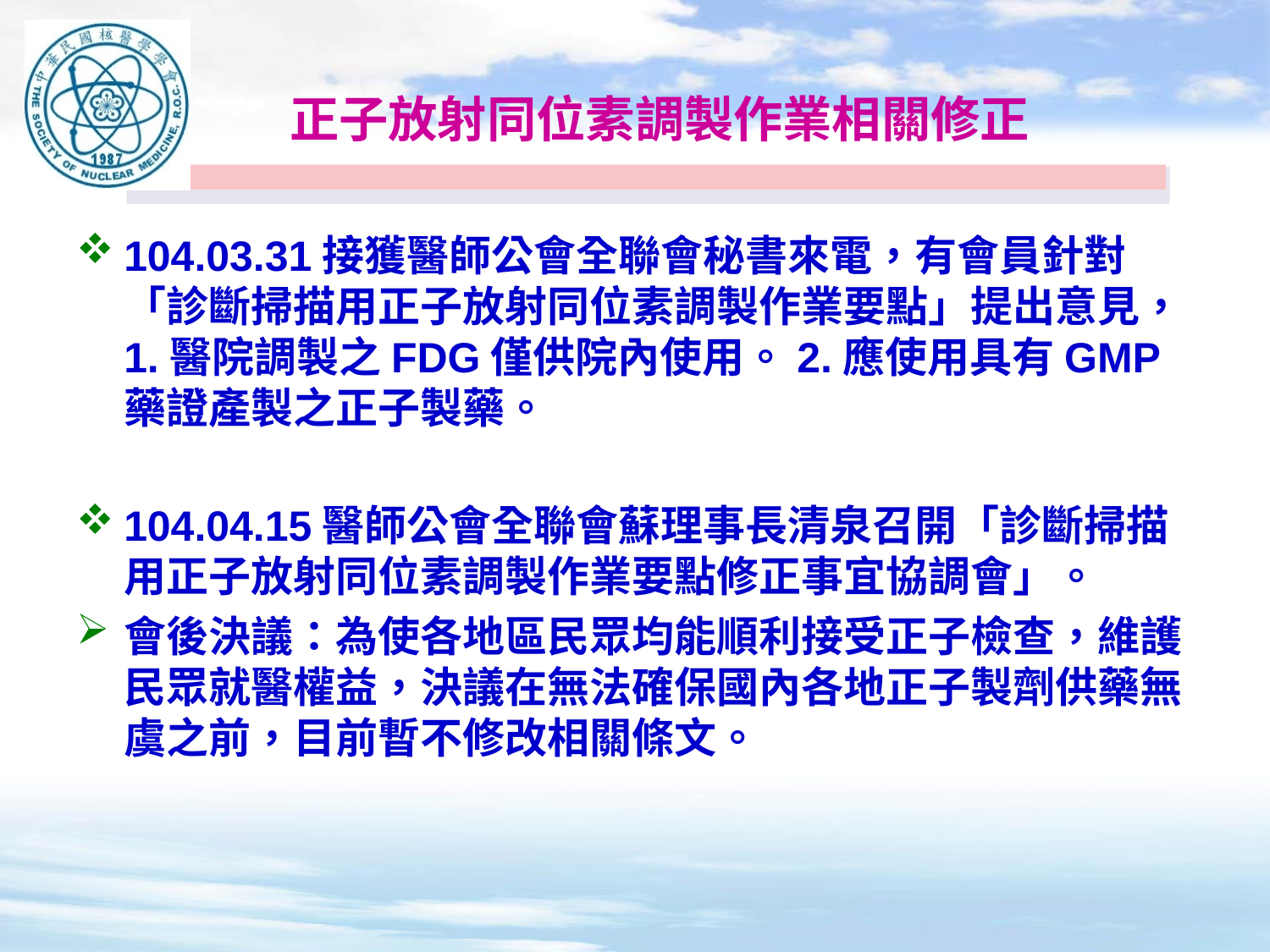

# 正子放射同位素調製作業相關修正
104.03.31接獲醫師公會全聯會秘書來電，有會員針對「診斷掃描用正子放射同位素調製作業要點」提出意見，1.醫院調製之FDG僅供院內使用。2.應使用具有GMP藥證產製之正子製藥。

104.04.15醫師公會全聯會蘇理事長清泉召開「診斷掃描用正子放射同位素調製作業要點修正事宜協調會」。
會後決議：為使各地區民眾均能順利接受正子檢查，維護民眾就醫權益，決議在無法確保國內各地正子製劑供藥無虞之前，目前暫不修改相關條文。